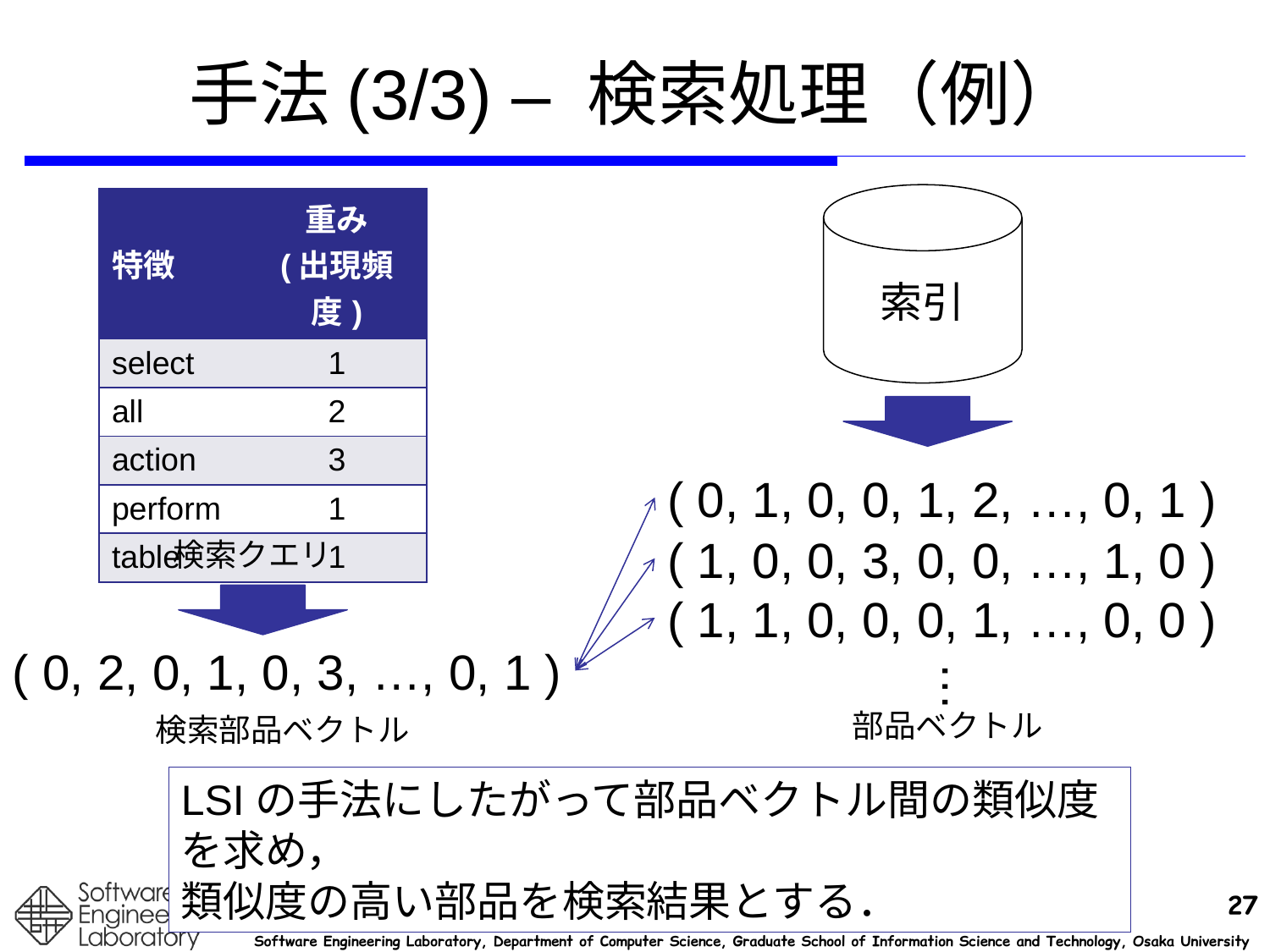

# 手法(3/3) – 検索処理（例）
索引
| 特徴 | 重み (出現頻度) |
| --- | --- |
| select | 1 |
| all | 2 |
| action | 3 |
| perform | 1 |
| table | 1 |

( 0, 1, 0, 0, 1, 2, …, 0, 1 )
( 1, 0, 0, 3, 0, 0, …, 1, 0 )
検索クエリ
( 1, 1, 0, 0, 0, 1, …, 0, 0 )

( 0, 2, 0, 1, 0, 3, …, 0, 1 )
…
部品ベクトル
検索部品ベクトル
LSIの手法にしたがって部品ベクトル間の類似度を求め，
類似度の高い部品を検索結果とする．